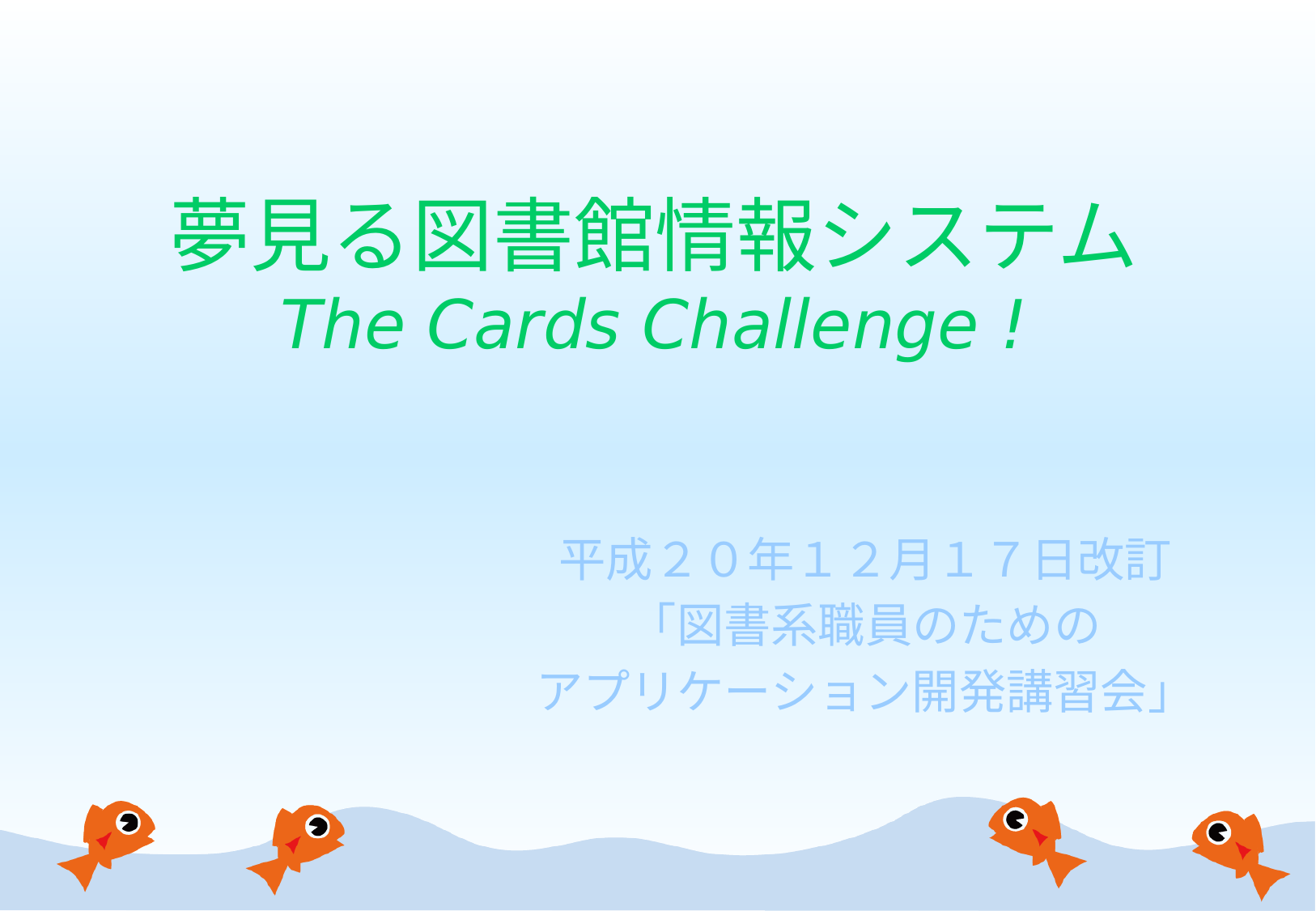

# 夢見る図書館情報システム The Cards Challenge !
平成２０年１２月１７日改訂
「図書系職員のための
アプリケーション開発講習会」